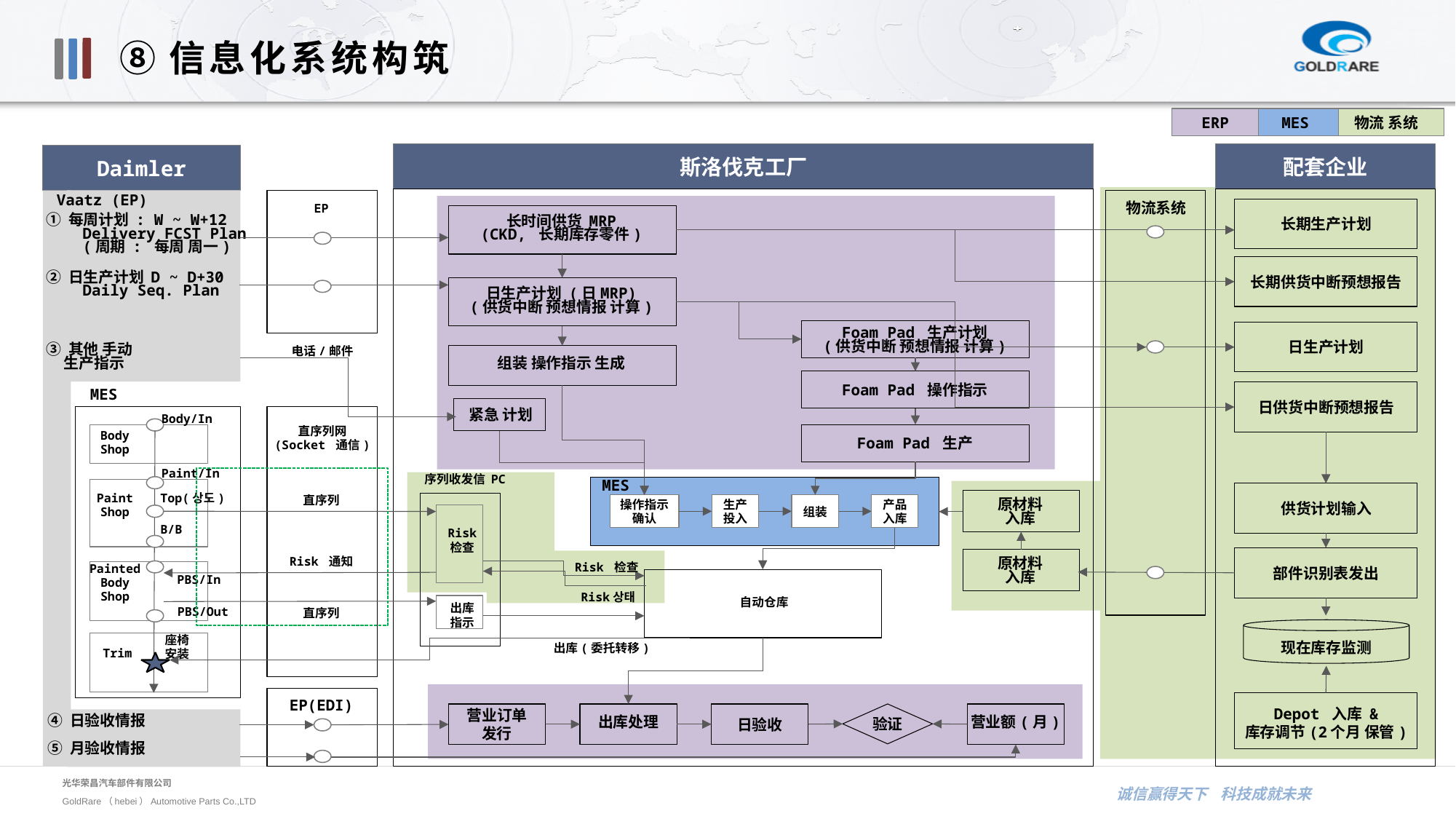

⑧信息化系统构筑
ERP
MES
物流 系统
斯洛伐克工厂
配套企业
Daimler
物流系统
Vaatz (EP)

EP

长时间供货 MRP
(CKD, 长期库存零件)
长期生产计划
① 每周计划 : W ~ W+12
    Delivery FCST Plan
    (周期 : 每周 周一)

② 日生产计划 D ~ D+30
    Daily Seq. Plan
长期供货中断预想报告

日生产计划 (日MRP)
(供货中断 预想情报 计算)

Foam Pad 生产计划
(供货中断 预想情报 计算)
日生产计划
电话/邮件
③ 其他 手动
    生产指示

组装 操作指示 生成

Foam Pad 操作指示
MES

日供货中断预想报告
紧急 计划

Body/In

直序列网
(Socket 通信)

Body
Shop

Foam Pad 生产

序列收发信 PC
Paint/In
MES

Paint
Shop
Top(상도)
直序列

供货计划输入
操作指示
确认
生产
投入
组装
产品
入库
原材料
入库

B/B
Risk
检查

Risk 通知

Risk 检查
原材料
入库
部件识别表发出

Painted
Body
Shop

PBS/In

Risk상태
自动仓库

PBS/Out
直序列
出库
指示

Trim
现在库存监测
出库(委托转移)
座椅
安装

EP(EDI)

验证
营业订单
发行
出库处理
日验收
营业额(月)
Depot 入库 &
库存调节(2个月 保管)

④ 日验收情报

⑤ 月验收情报